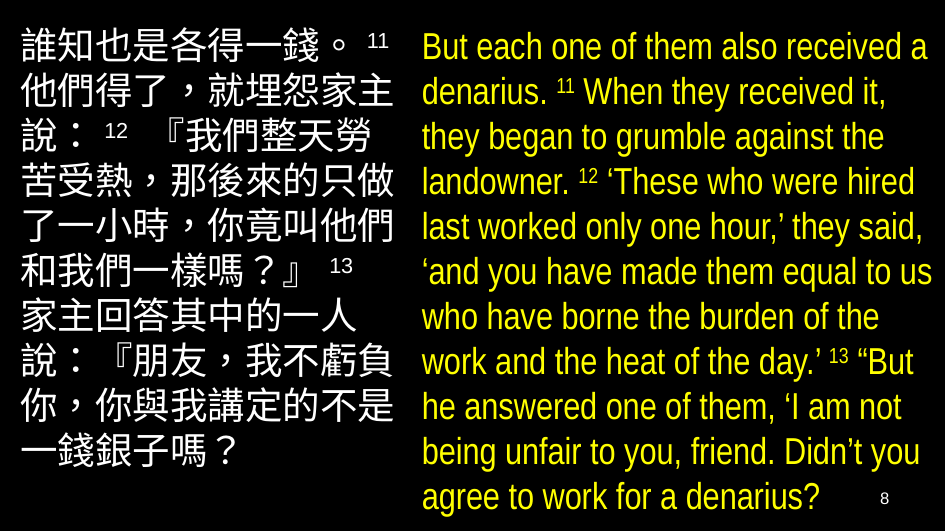

誰知也是各得一錢。11 他們得了，就埋怨家主說：12 『我們整天勞苦受熱，那後來的只做了一小時，你竟叫他們和我們一樣嗎？』13 家主回答其中的一人說：『朋友，我不虧負你，你與我講定的不是一錢銀子嗎？
But each one of them also received a denarius. 11 When they received it, they began to grumble against the landowner. 12 ‘These who were hired last worked only one hour,’ they said, ‘and you have made them equal to us who have borne the burden of the work and the heat of the day.’ 13 “But he answered one of them, ‘I am not being unfair to you, friend. Didn’t you agree to work for a denarius?
8